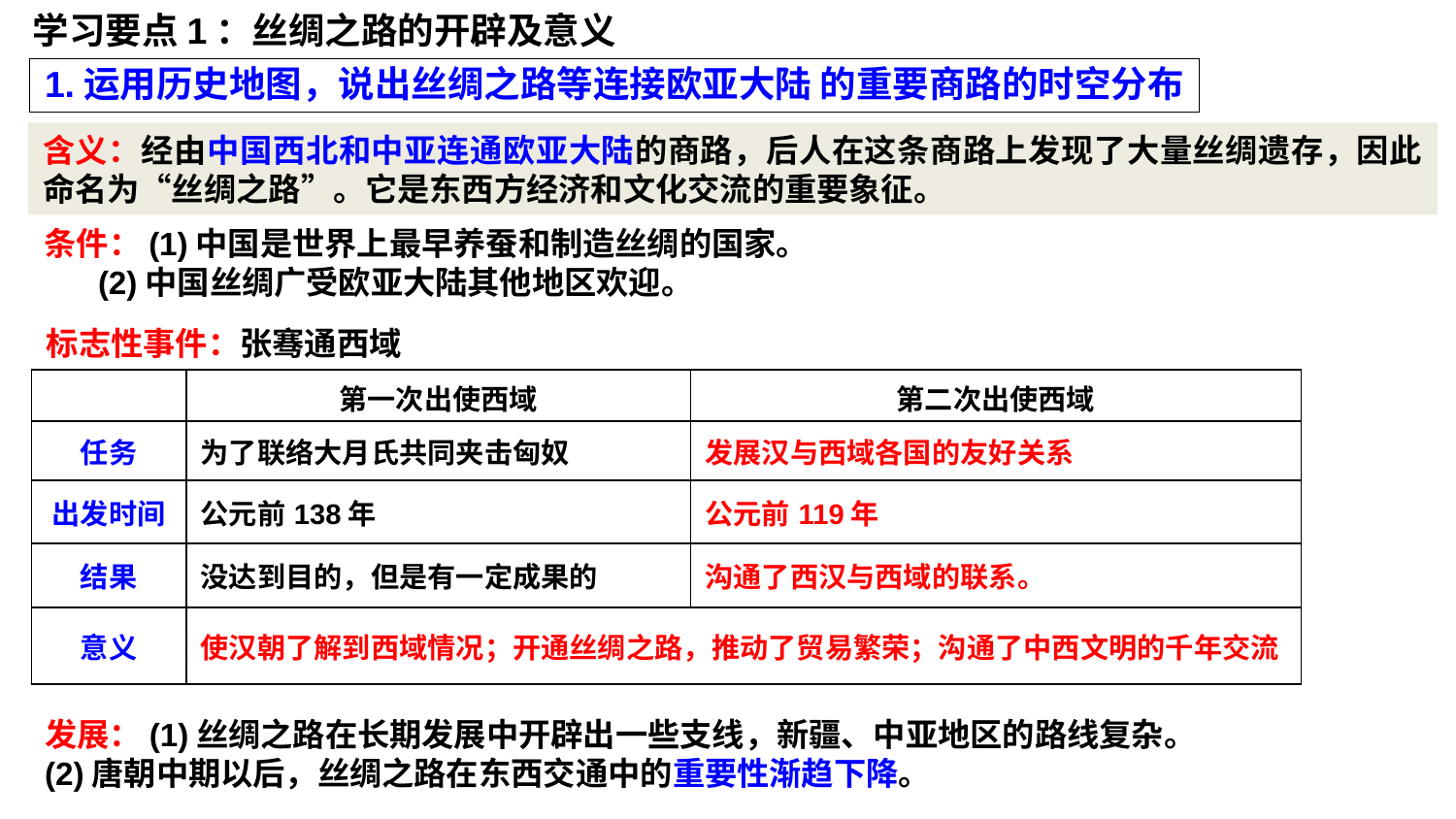

学习要点1：丝绸之路的开辟及意义
1.运用历史地图，说出丝绸之路等连接欧亚大陆 的重要商路的时空分布
含义：经由中国西北和中亚连通欧亚大陆的商路，后人在这条商路上发现了大量丝绸遗存，因此命名为“丝绸之路”。它是东西方经济和文化交流的重要象征。
条件：(1)中国是世界上最早养蚕和制造丝绸的国家。
      (2)中国丝绸广受欧亚大陆其他地区欢迎。
标志性事件：张骞通西域
|  | 第一次出使西域 | 第二次出使西域 |
| --- | --- | --- |
| 任务 | 为了联络大月氏共同夹击匈奴 | 发展汉与西域各国的友好关系 |
| 出发时间 | 公元前138年 | 公元前119年 |
| 结果 | 没达到目的，但是有一定成果的 | 沟通了西汉与西域的联系。 |
| 意义 | 使汉朝了解到西域情况；开通丝绸之路，推动了贸易繁荣；沟通了中西文明的千年交流 |  |
发展：(1)丝绸之路在长期发展中开辟出一些支线，新疆、中亚地区的路线复杂。
(2)唐朝中期以后，丝绸之路在东西交通中的重要性渐趋下降。